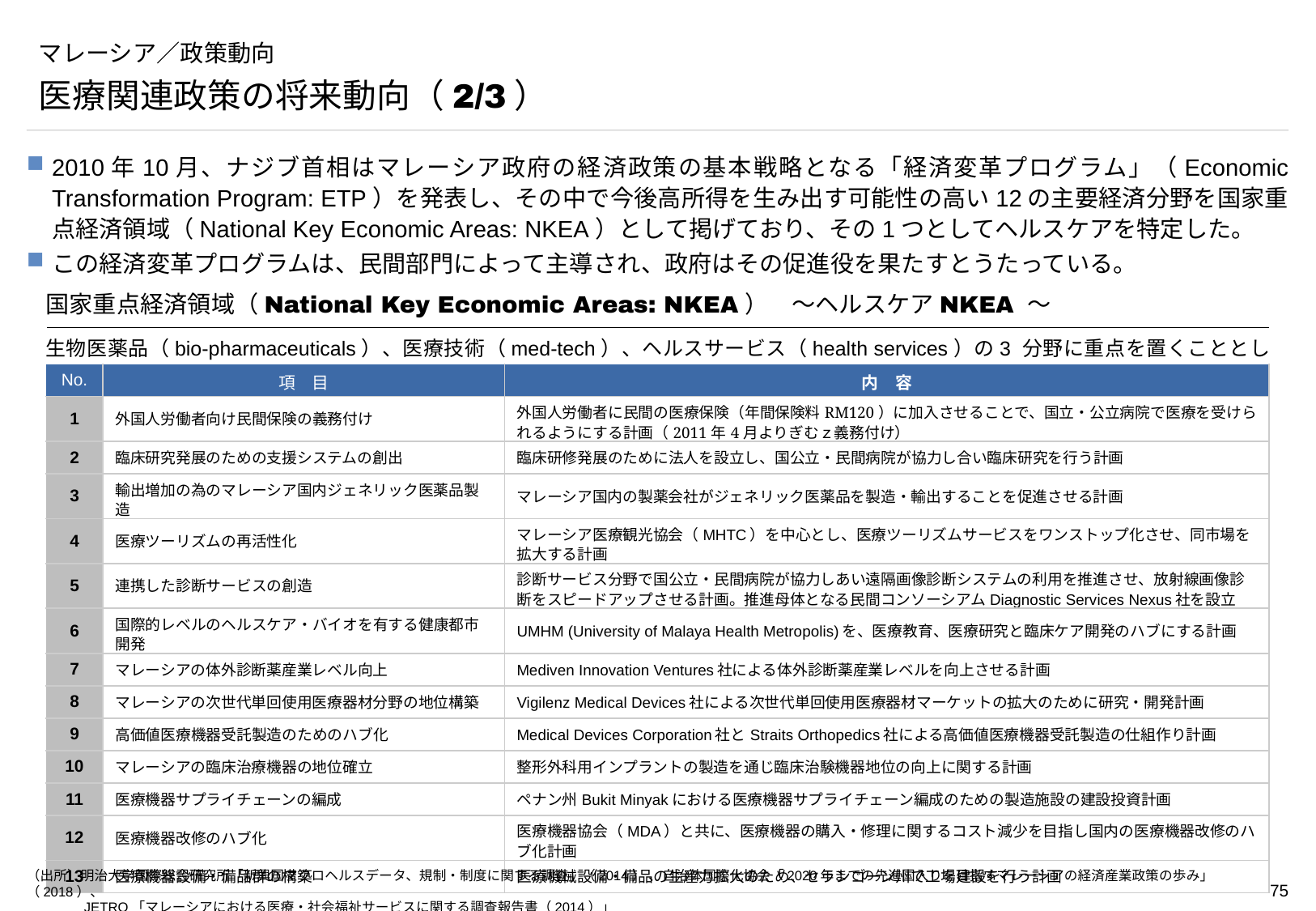

# マレーシア／政策動向
医療関連政策の将来動向（2/3）
2010年10月、ナジブ首相はマレーシア政府の経済政策の基本戦略となる「経済変革プログラム」（Economic Transformation Program: ETP）を発表し、その中で今後高所得を生み出す可能性の高い12の主要経済分野を国家重点経済領域（National Key Economic Areas: NKEA）として掲げており、その1つとしてヘルスケアを特定した。
この経済変革プログラムは、民間部門によって主導され、政府はその促進役を果たすとうたっている。
国家重点経済領域（National Key Economic Areas: NKEA）　～ヘルスケアNKEA ～
生物医薬品（bio-pharmaceuticals）、医療技術（med-tech）、ヘルスサービス（health services）の3 分野に重点を置くこととしている。
| No. | 項　目 | 内　容 |
| --- | --- | --- |
| 1 | 外国人労働者向け民間保険の義務付け | 外国人労働者に民間の医療保険（年間保険料RM120）に加入させることで、国立・公立病院で医療を受けられるようにする計画（2011年4月よりぎむｚ義務付け） |
| 2 | 臨床研究発展のための支援システムの創出 | 臨床研修発展のために法人を設立し、国公立・民間病院が協力し合い臨床研究を行う計画 |
| 3 | 輸出増加の為のマレーシア国内ジェネリック医薬品製造 | マレーシア国内の製薬会社がジェネリック医薬品を製造・輸出することを促進させる計画 |
| 4 | 医療ツーリズムの再活性化 | マレーシア医療観光協会（MHTC）を中心とし、医療ツーリズムサービスをワンストップ化させ、同市場を拡大する計画 |
| 5 | 連携した診断サービスの創造 | 診断サービス分野で国公立・民間病院が協力しあい遠隔画像診断システムの利用を推進させ、放射線画像診断をスピードアップさせる計画。推進母体となる民間コンソーシアムDiagnostic Services Nexus社を設立 |
| 6 | 国際的レベルのヘルスケア・バイオを有する健康都市開発 | UMHM (University of Malaya Health Metropolis)を、医療教育、医療研究と臨床ケア開発のハブにする計画 |
| 7 | マレーシアの体外診断薬産業レベル向上 | Mediven Innovation Ventures社による体外診断薬産業レベルを向上させる計画 |
| 8 | マレーシアの次世代単回使用医療器材分野の地位構築 | Vigilenz Medical Devices社による次世代単回使用医療器材マーケットの拡大のために研究・開発計画 |
| 9 | 高価値医療機器受託製造のためのハブ化 | Medical Devices Corporation社とStraits Orthopedics社による高価値医療機器受託製造の仕組作り計画 |
| 10 | マレーシアの臨床治療機器の地位確立 | 整形外科用インプラントの製造を通じ臨床治験機器地位の向上に関する計画 |
| 11 | 医療機器サプライチェーンの編成 | ペナン州Bukit Minyakにおける医療機器サプライチェーン編成のための製造施設の建設投資計画 |
| 12 | 医療機器改修のハブ化 | 医療機器協会（MDA）と共に、医療機器の購入・修理に関するコスト減少を目指し国内の医療機器改修のハブ化計画 |
| 13 | 医療機器設備・備品群の構築 | 医療機械設備・備品の生産力拡大のため、セランゴーン州で工場建設を行う計画 |
（出所）明治大学国際総合研究所「新興国マクロヘルスデータ、規制・制度に関する調査」（2014） 、自治体国際化協会「2020年までの先進国入りを目指すマレーシアの経済産業政策の歩み」（2018）、
　　　　JETRO「マレーシアにおける医療・社会福祉サービスに関する調査報告書（2014）」